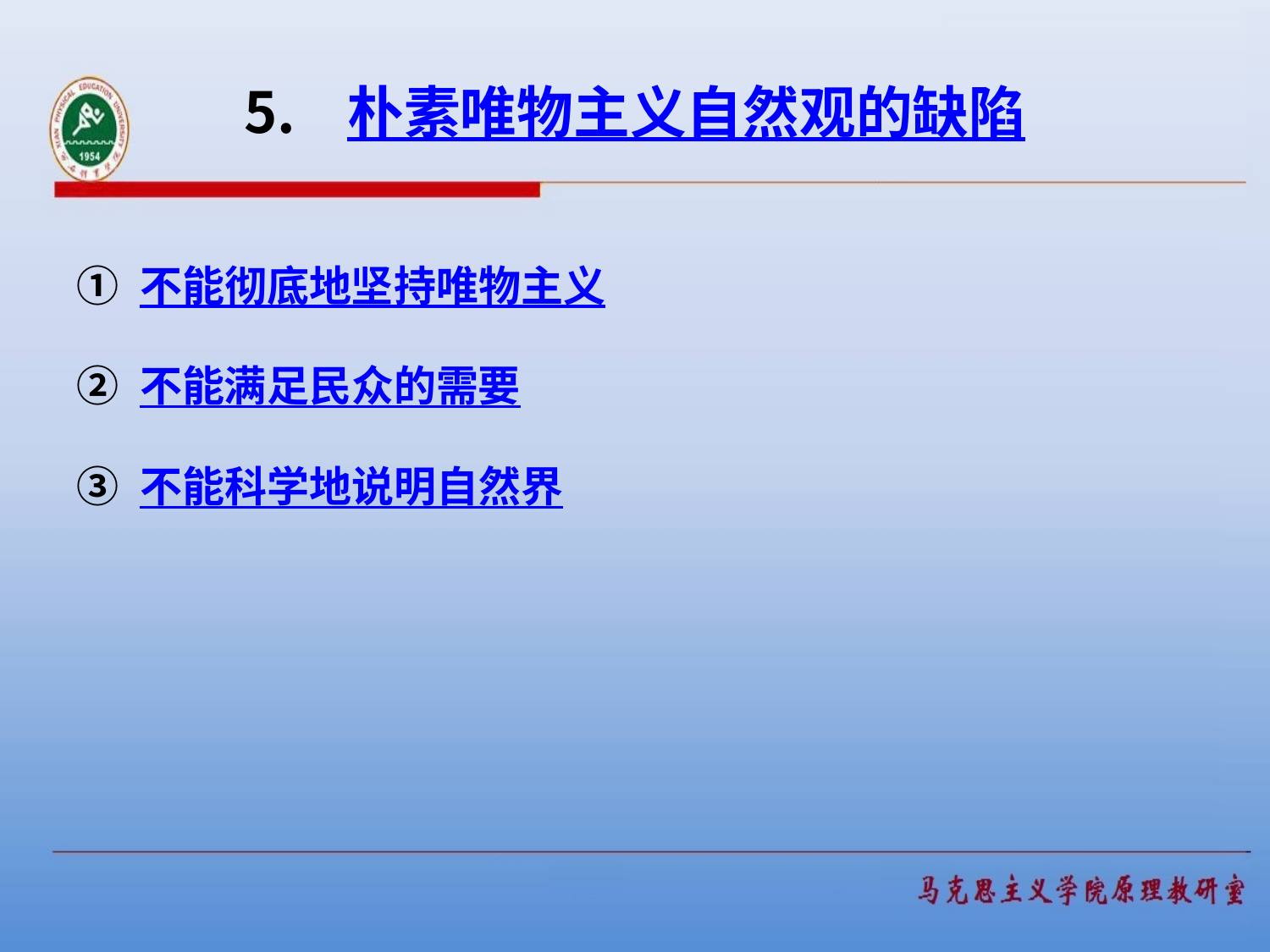

# 朴素唯物主义自然观的缺陷
不能彻底地坚持唯物主义
不能满足民众的需要
不能科学地说明自然界